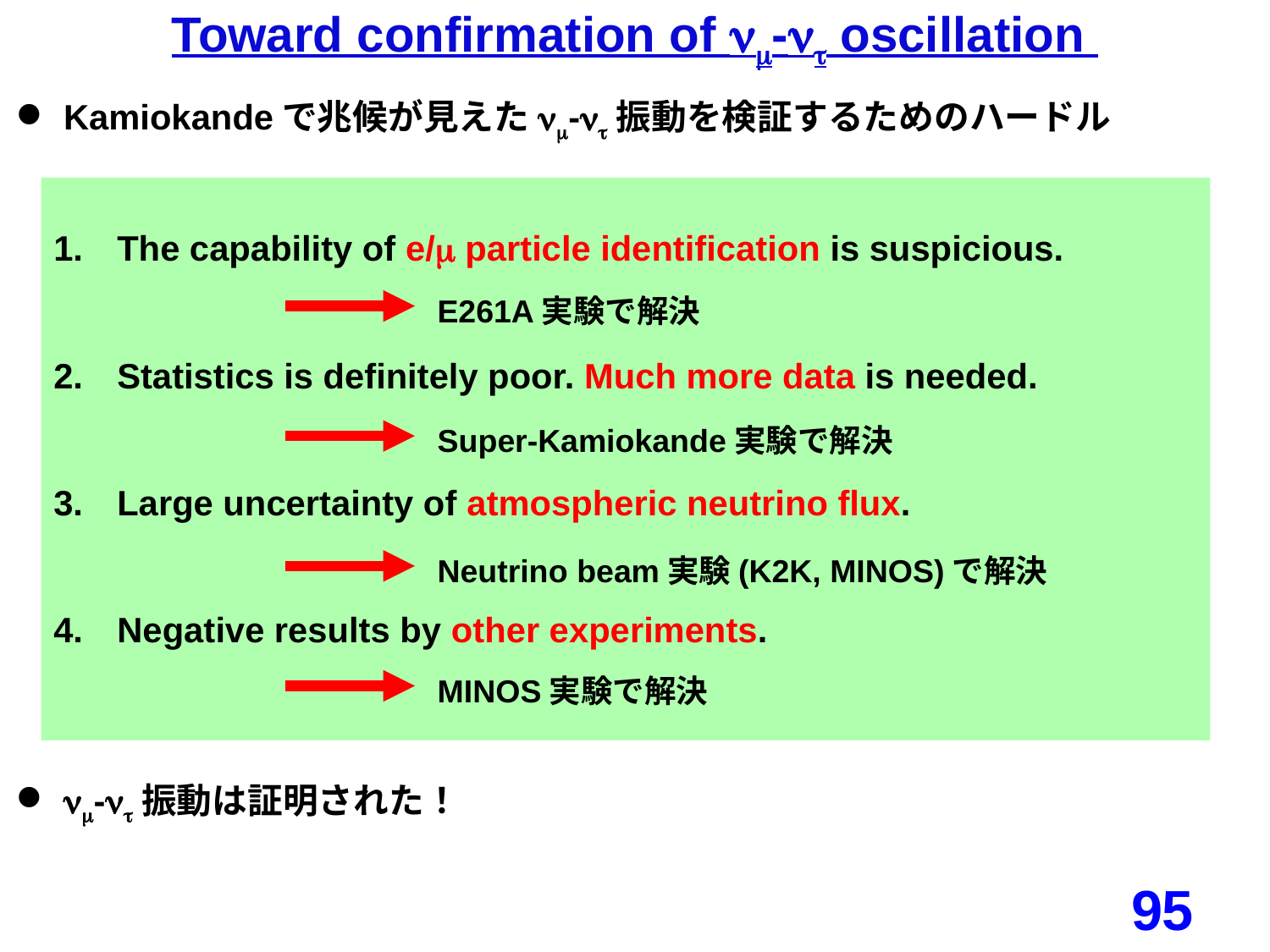

Toward confirmation of νμ-ντ oscillation
Kamiokandeで兆候が見えたνμ-ντ振動を検証するためのハードル

νμ-ντ振動は証明された！

The capability of e/μ particle identification is suspicious.

Statistics is definitely poor. Much more data is needed.

Large uncertainty of atmospheric neutrino flux.

Negative results by other experiments.

E261A実験で解決
Super-Kamiokande実験で解決
Neutrino beam実験(K2K, MINOS)で解決
MINOS実験で解決
95